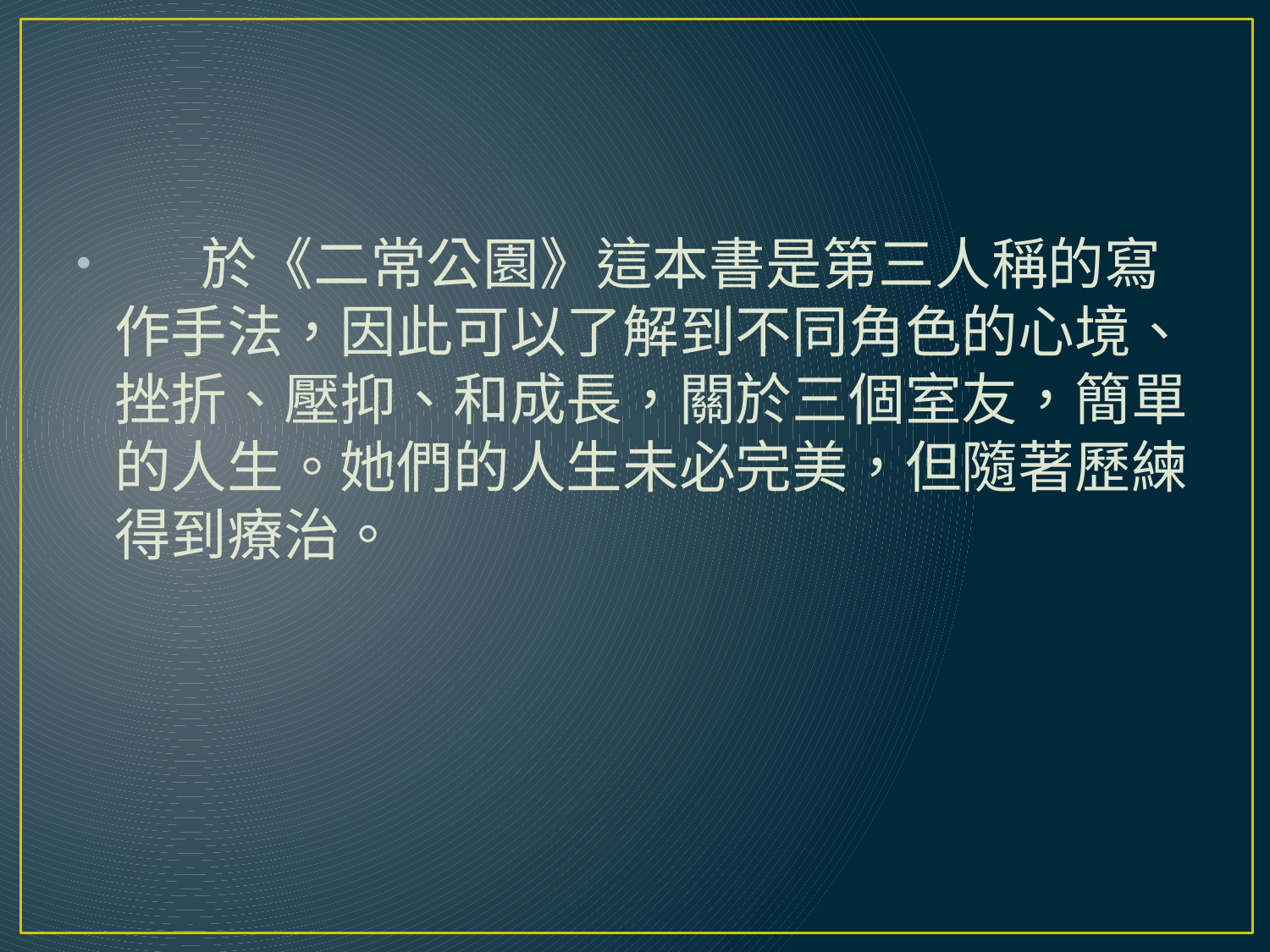

#
        於《二常公園》這本書是第三人稱的寫作手法，因此可以了解到不同角色的心境、挫折、壓抑、和成長，關於三個室友，簡單的人生。她們的人生未必完美，但隨著歷練得到療治。